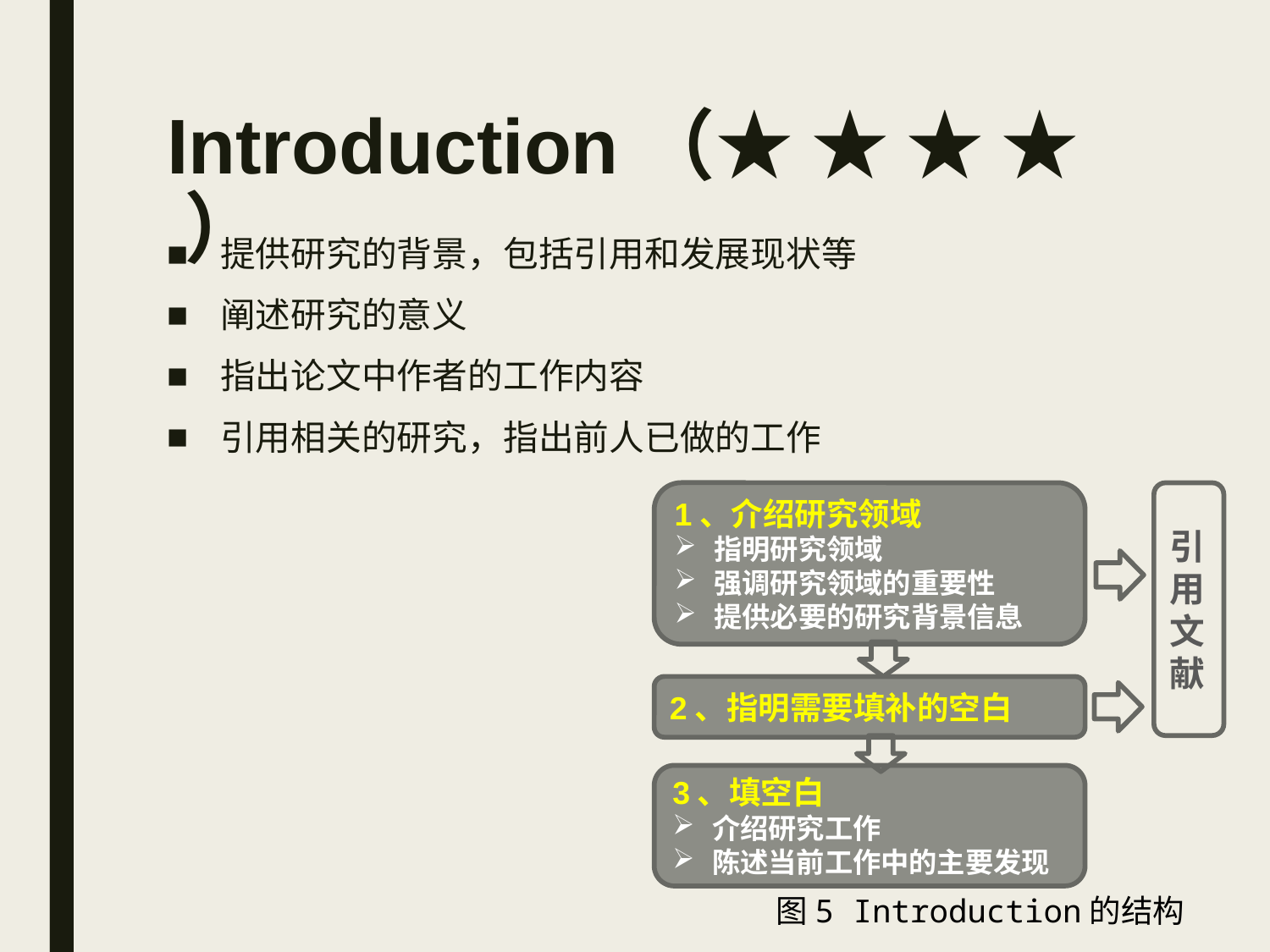

# Introduction（★ ★ ★ ★ ）
提供研究的背景，包括引用和发展现状等
阐述研究的意义
指出论文中作者的工作内容
引用相关的研究，指出前人已做的工作
1、介绍研究领域
指明研究领域
强调研究领域的重要性
提供必要的研究背景信息
引用文献

2、指明需要填补的空白

3、填空白
介绍研究工作
陈述当前工作中的主要发现
图5 Introduction的结构